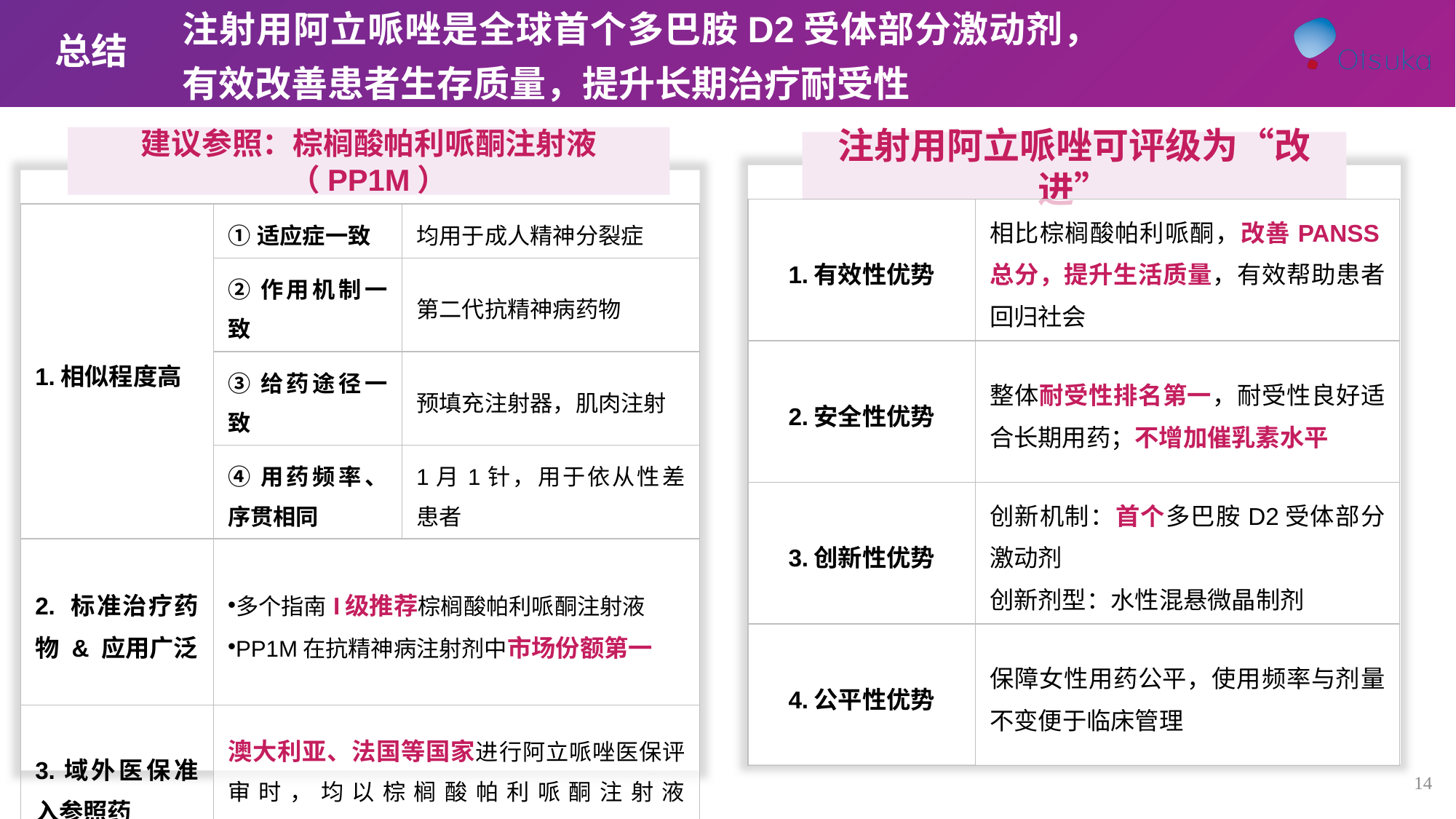

注射用阿立哌唑是全球首个多巴胺D2受体部分激动剂，有效改善患者生存质量，提升长期治疗耐受性
总结
建议参照：棕榈酸帕利哌酮注射液（PP1M）
注射用阿立哌唑可评级为“改进”

| 1.有效性优势 | 相比棕榈酸帕利哌酮，改善PANSS总分，提升生活质量，有效帮助患者回归社会 |
| --- | --- |
| 2.安全性优势 | 整体耐受性排名第一，耐受性良好适合长期用药；不增加催乳素水平 |
| 3.创新性优势 | 创新机制：首个多巴胺D2受体部分激动剂 创新剂型：水性混悬微晶制剂 |
| 4.公平性优势 | 保障女性用药公平，使用频率与剂量不变便于临床管理 |
| 1.相似程度高 | ①适应症一致 | 均用于成人精神分裂症 |
| --- | --- | --- |
|  | ②作用机制一致 | 第二代抗精神病药物 |
|  | ③给药途径一致 | 预填充注射器，肌肉注射 |
|  | ④用药频率、序贯相同 | 1月1针，用于依从性差患者 |
| 2. 标准治疗药物 & 应用广泛 | 多个指南I级推荐棕榈酸帕利哌酮注射液 PP1M在抗精神病注射剂中市场份额第一 |  |
| 3.域外医保准入参照药 | 澳大利亚、法国等国家进行阿立哌唑医保评审时，均以棕榈酸帕利哌酮注射液（PP1M）为参照药物 |  |
14
14